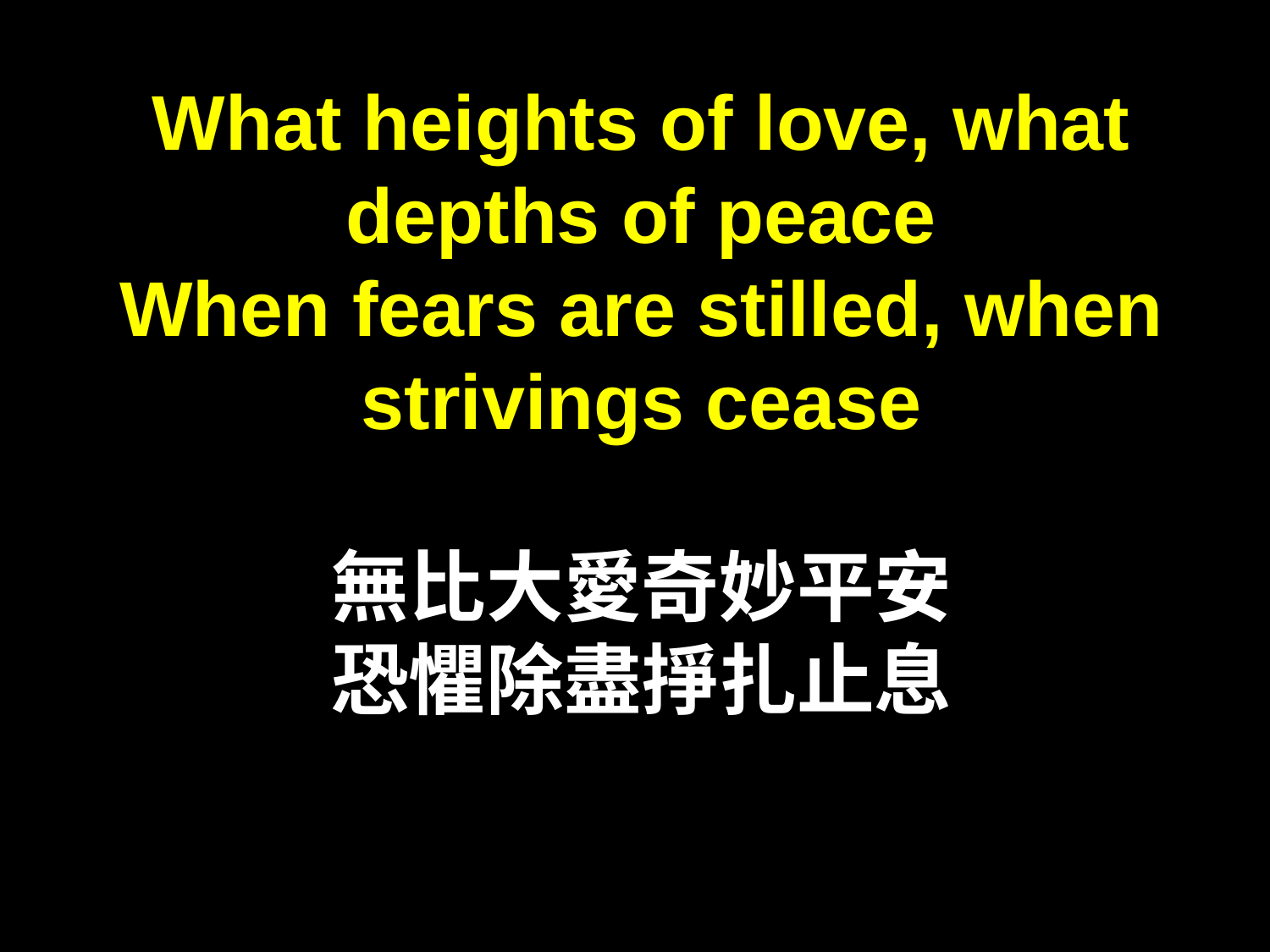

What heights of love, what depths of peace
When fears are stilled, when strivings cease

無比大愛奇妙平安
恐懼除盡掙扎止息